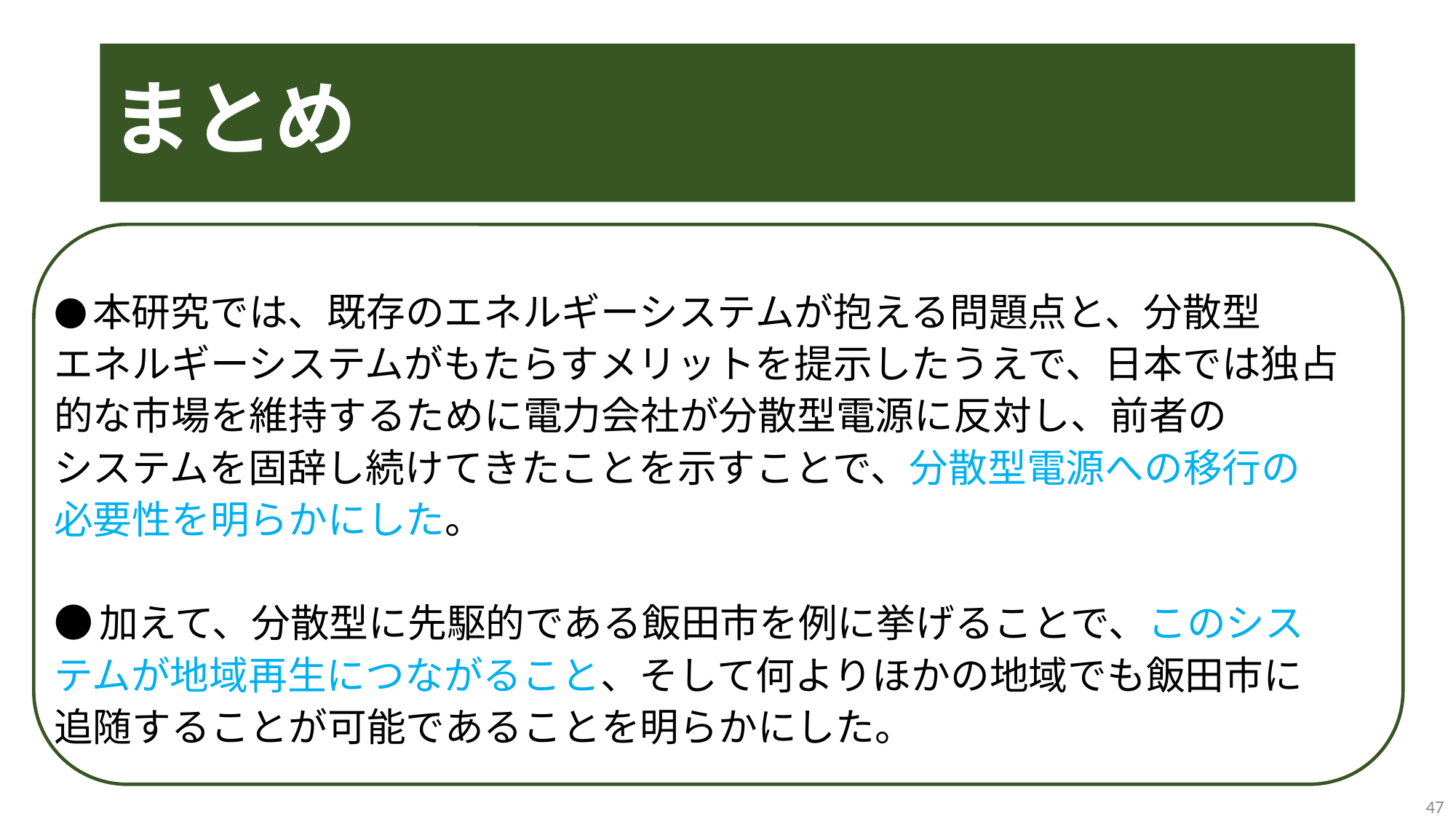

# まとめ

●本研究では、既存のエネルギーシステムが抱える問題点と、分散型
エネルギーシステムがもたらすメリットを提示したうえで、日本では独占
的な市場を維持するために電力会社が分散型電源に反対し、前者の
システムを固辞し続けてきたことを示すことで、分散型電源への移行の
必要性を明らかにした。

●加えて、分散型に先駆的である飯田市を例に挙げることで、このシス
テムが地域再生につながること、そして何よりほかの地域でも飯田市に
追随することが可能であることを明らかにした。

47